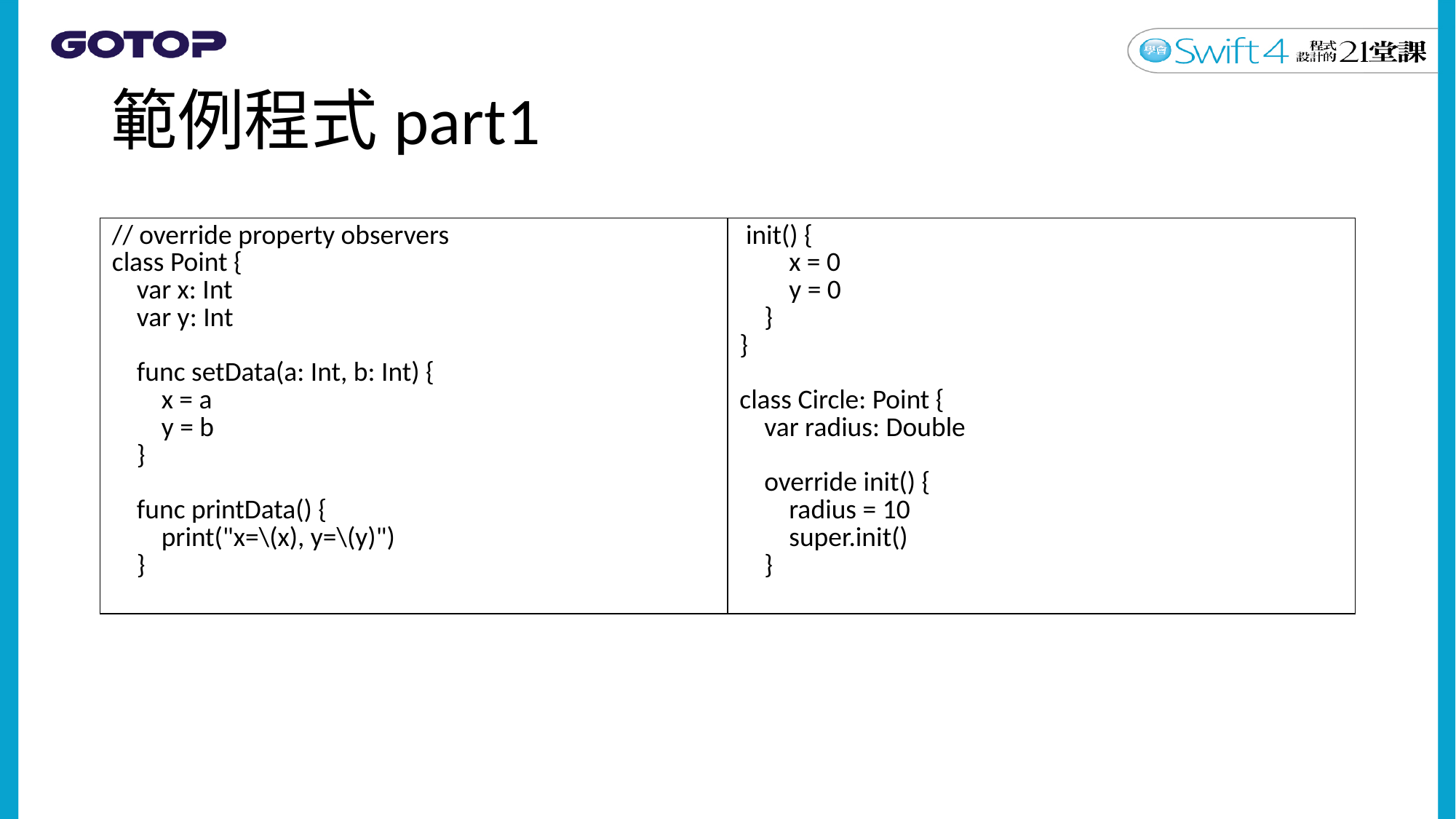

# 範例程式part1
| // override property observers class Point { var x: Int var y: Int func setData(a: Int, b: Int) { x = a y = b } func printData() { print("x=\(x), y=\(y)") } | init() { x = 0 y = 0 } } class Circle: Point { var radius: Double override init() { radius = 10 super.init() } |
| --- | --- |